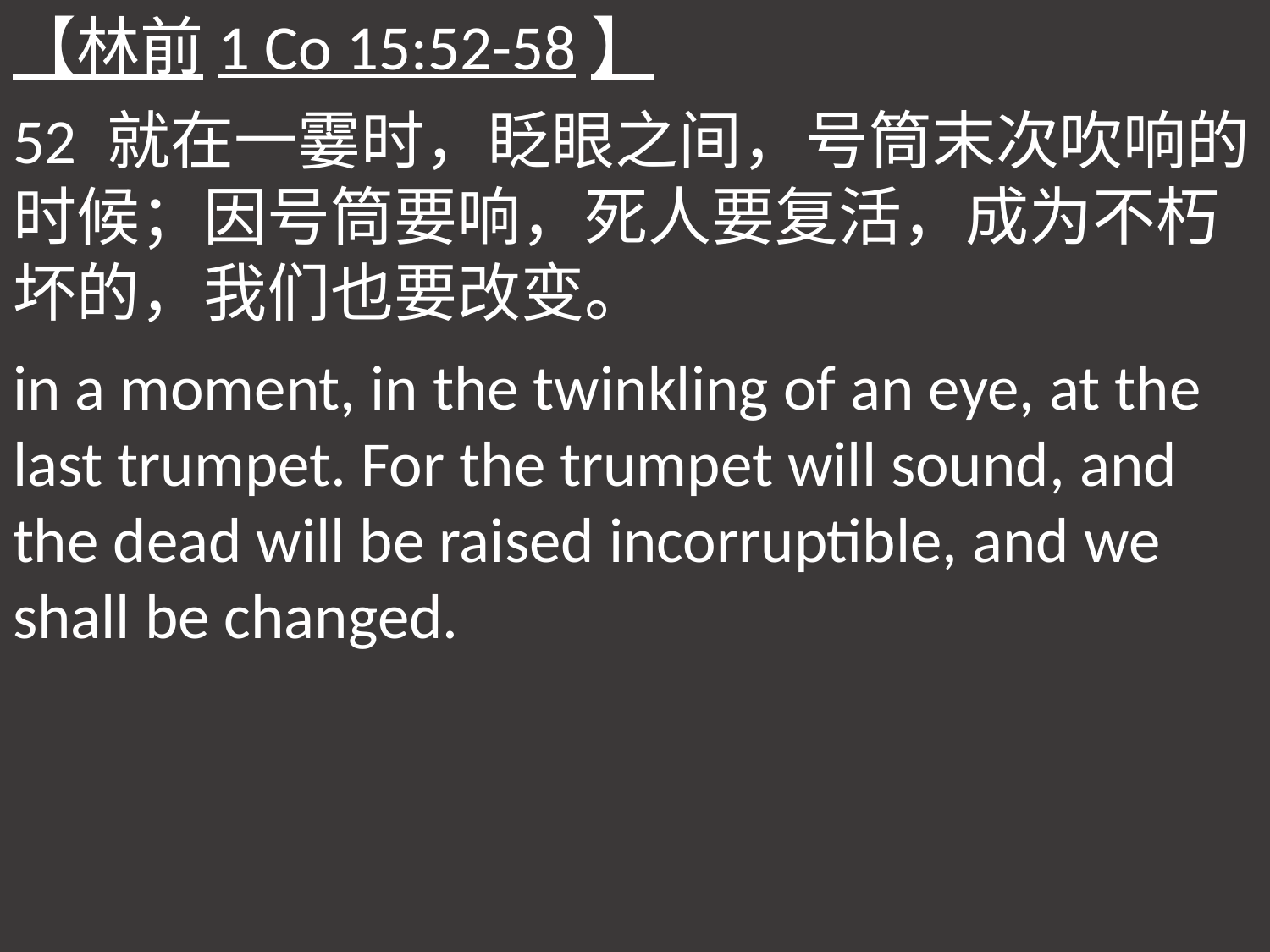

【林前1 Co 15:52-58】
52 就在一霎时，眨眼之间，号筒末次吹响的时候；因号筒要响，死人要复活，成为不朽坏的，我们也要改变。
in a moment, in the twinkling of an eye, at the last trumpet. For the trumpet will sound, and the dead will be raised incorruptible, and we shall be changed.